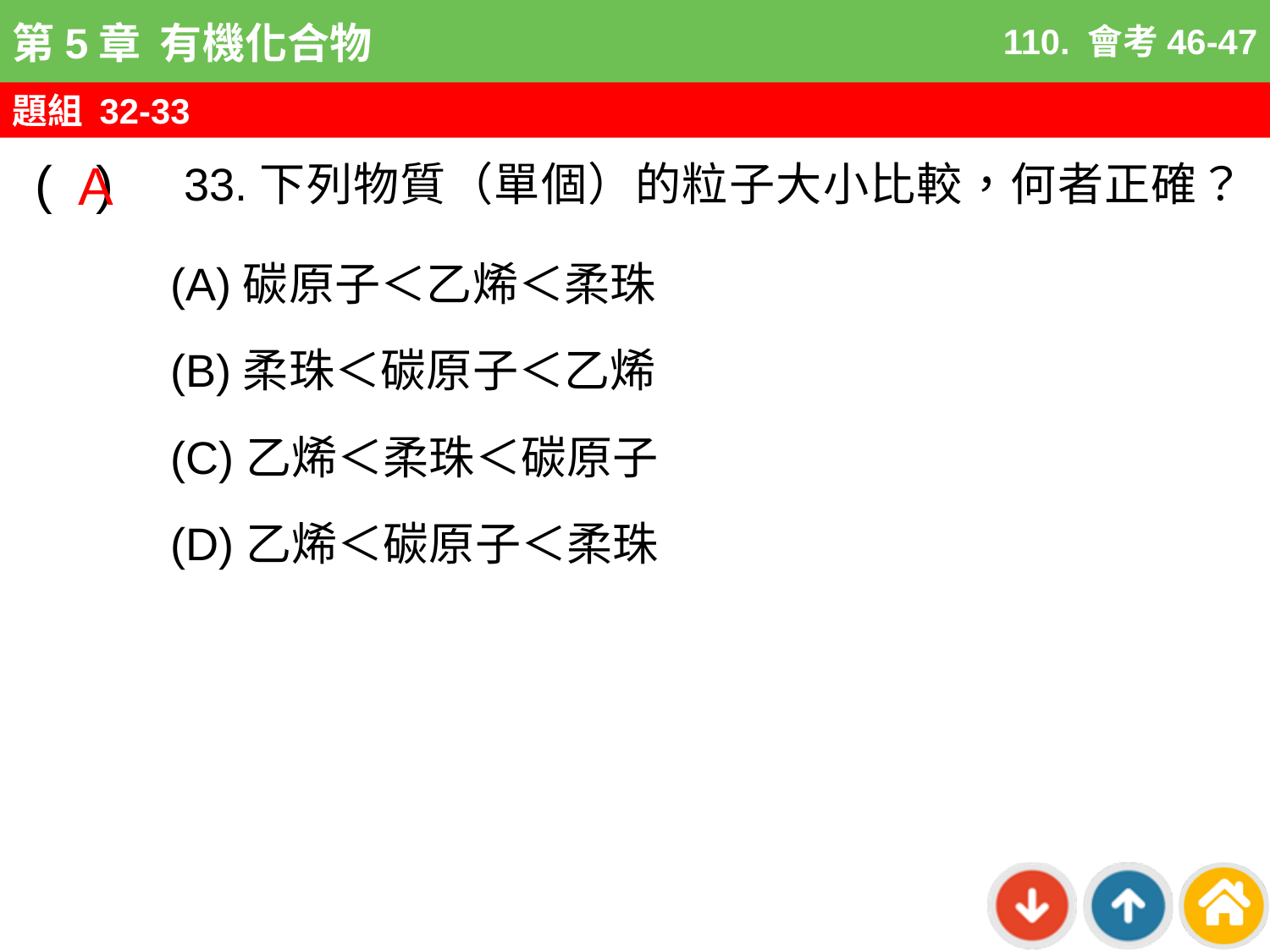

110. 會考46-47
題組 32-33
A
33.下列物質（單個）的粒子大小比較，何者正確？
(   )
(A)碳原子＜乙烯＜柔珠
(B)柔珠＜碳原子＜乙烯
(C)乙烯＜柔珠＜碳原子
(D)乙烯＜碳原子＜柔珠